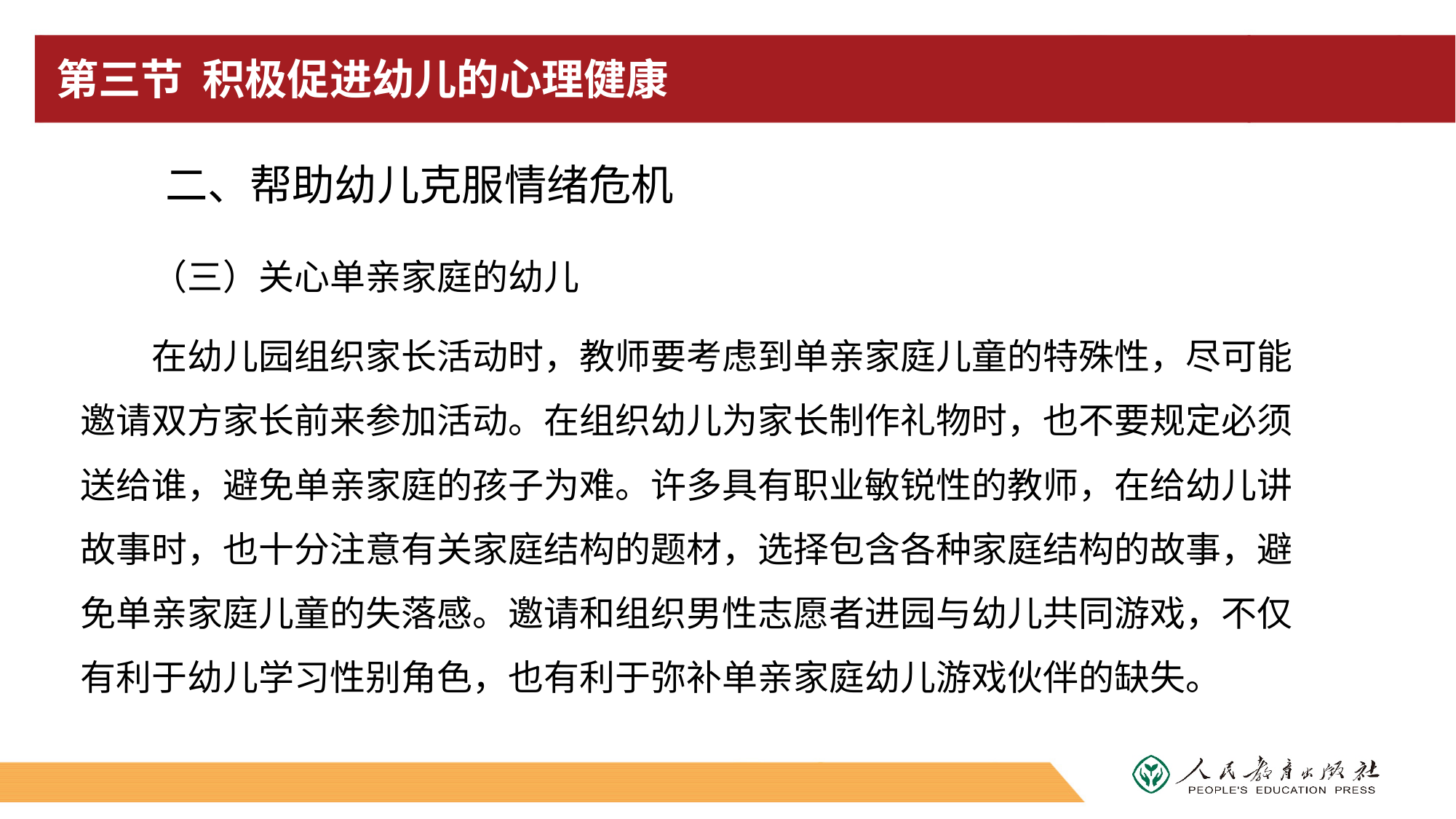

# 第三节  积极促进幼儿的心理健康
二、帮助幼儿克服情绪危机
（三）关心单亲家庭的幼儿
在幼儿园组织家长活动时，教师要考虑到单亲家庭儿童的特殊性，尽可能邀请双方家长前来参加活动。在组织幼儿为家长制作礼物时，也不要规定必须送给谁，避免单亲家庭的孩子为难。许多具有职业敏锐性的教师，在给幼儿讲故事时，也十分注意有关家庭结构的题材，选择包含各种家庭结构的故事，避免单亲家庭儿童的失落感。邀请和组织男性志愿者进园与幼儿共同游戏，不仅有利于幼儿学习性别角色，也有利于弥补单亲家庭幼儿游戏伙伴的缺失。